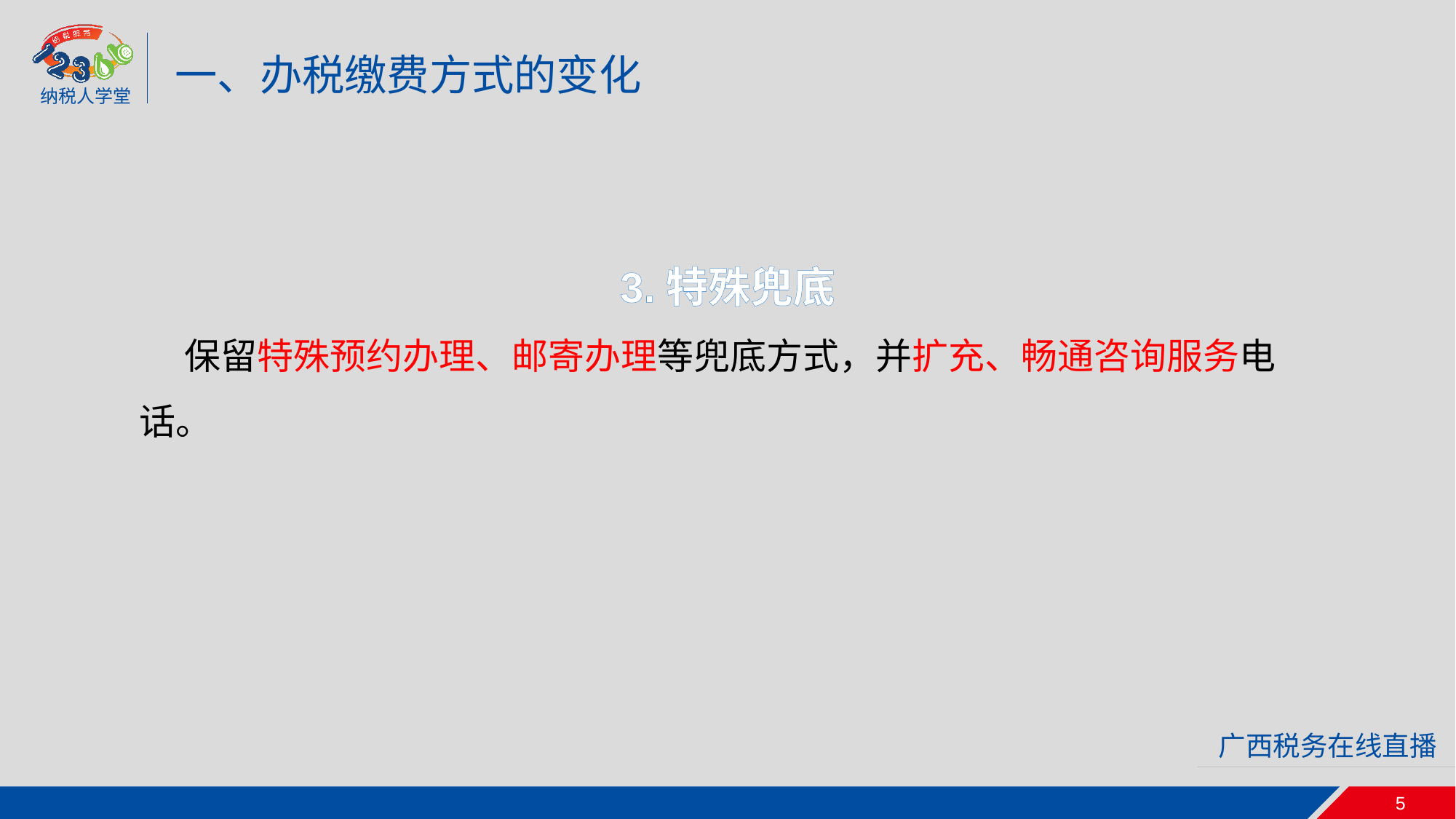

一、办税缴费方式的变化
3.特殊兜底
     保留特殊预约办理、邮寄办理等兜底方式，并扩充、畅通咨询服务电话。